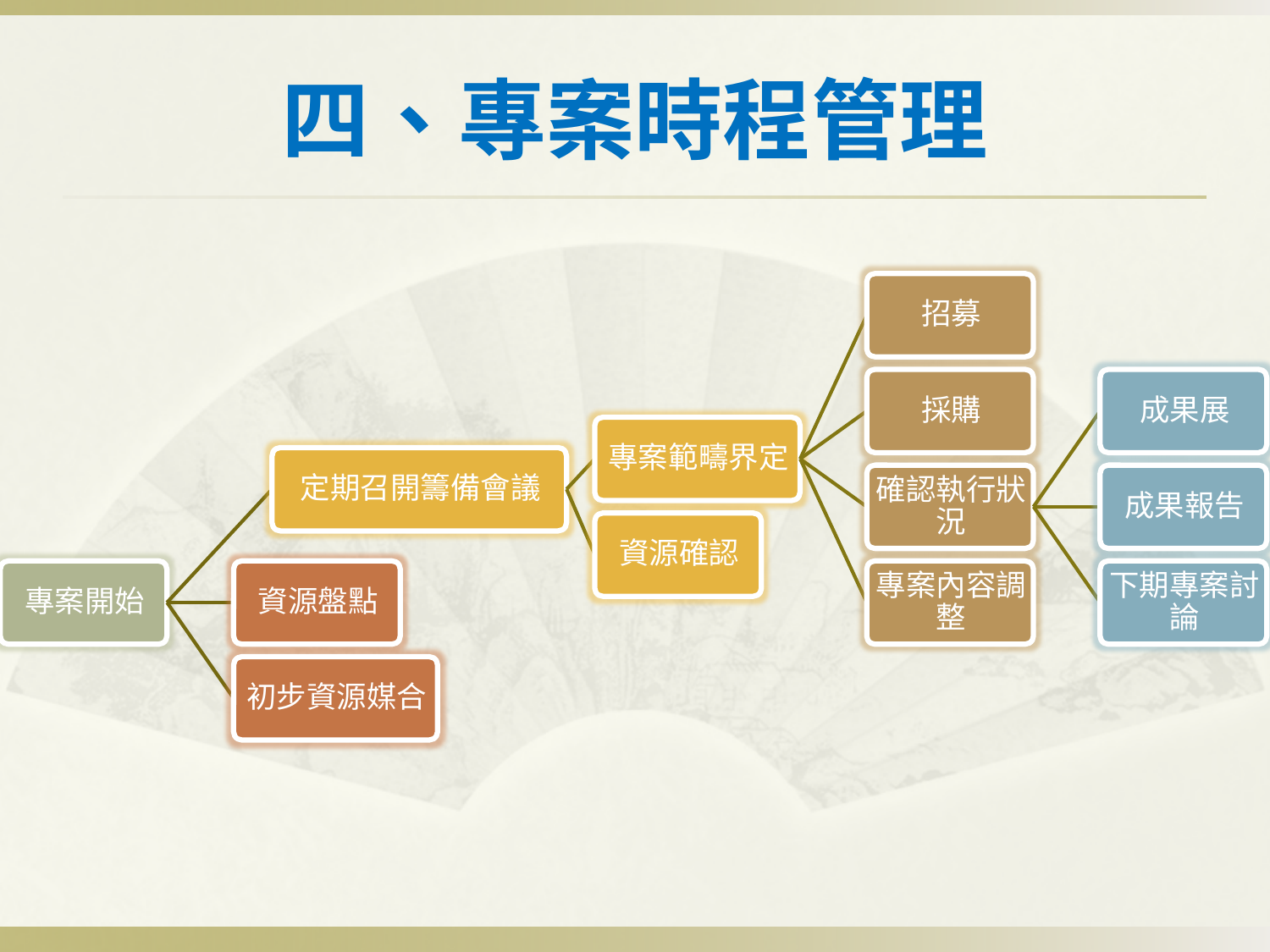

專案開始

定期召開籌備會議

專案範疇界定

招募

採購

確認執行狀況

成果展

成果報告

下期專案討論

專案內容調整

資源確認

資源盤點

初步資源媒合
# 四、專案時程管理